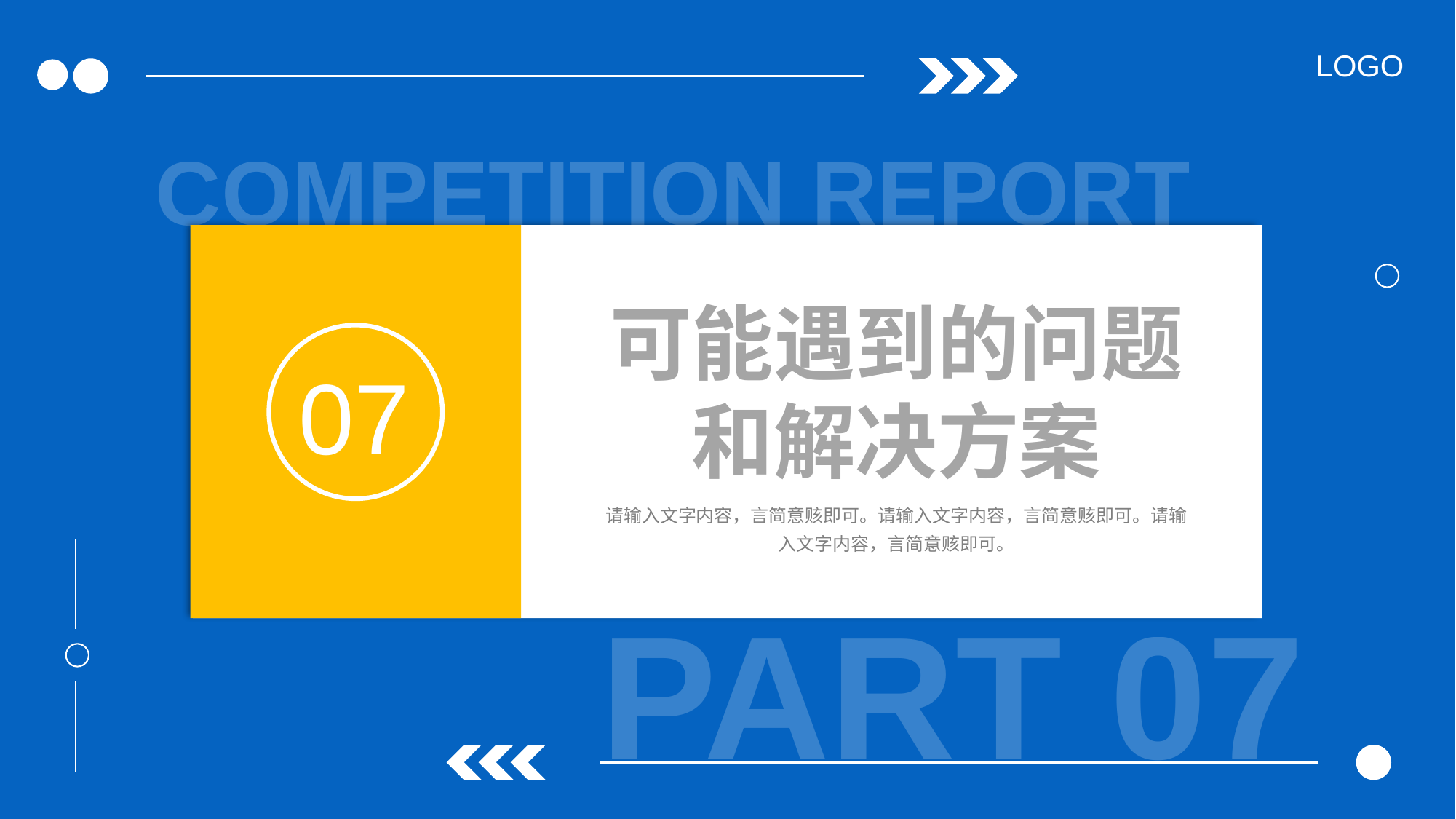

LOGO

COMPETITION REPORT

可能遇到的问题
和解决方案

07
请输入文字内容，言简意赅即可。请输入文字内容，言简意赅即可。请输入文字内容，言简意赅即可。
PART 07